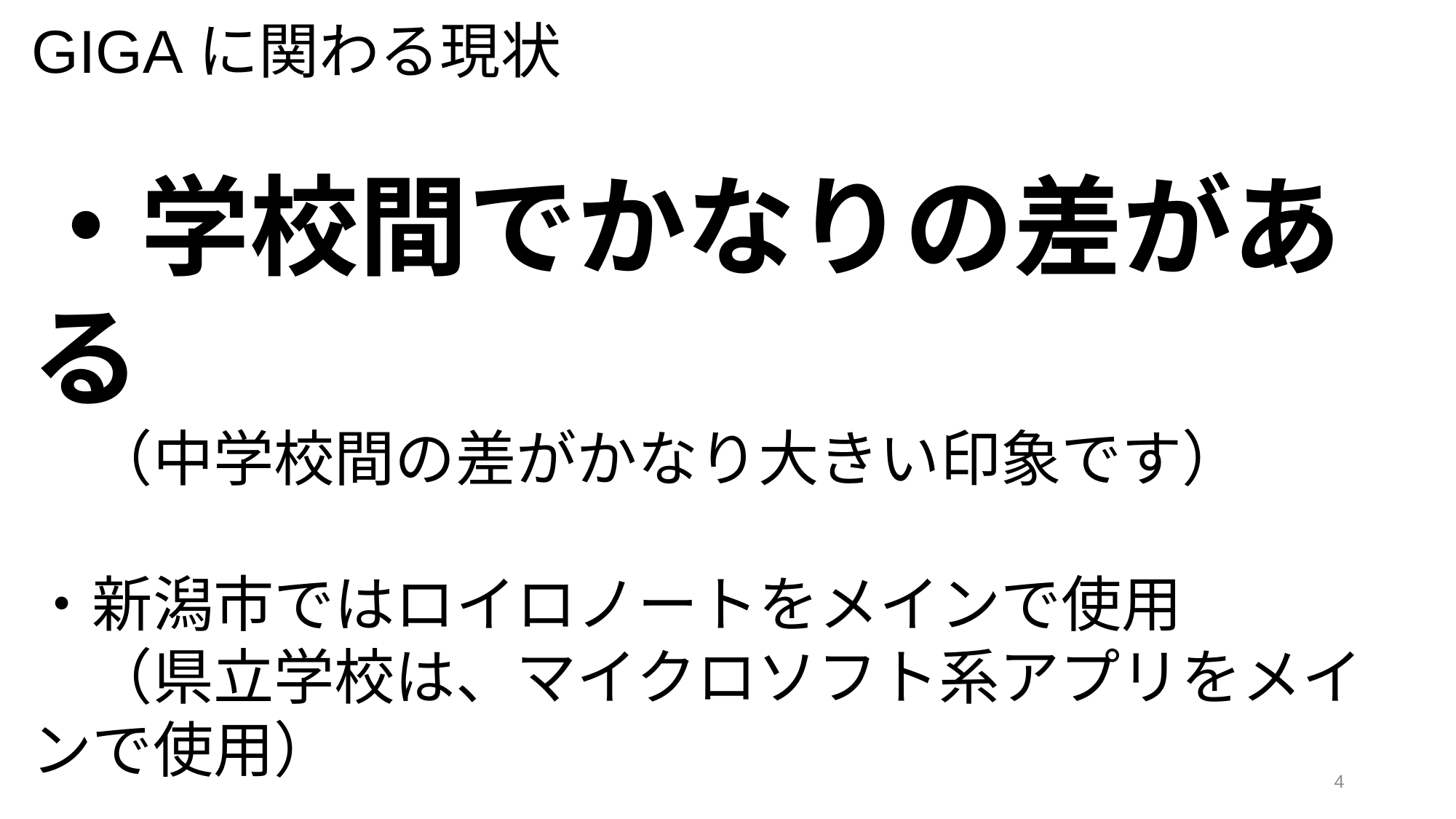

GIGAに関わる現状

・学校間でかなりの差がある
　（中学校間の差がかなり大きい印象です）

・新潟市ではロイロノートをメインで使用
　（県立学校は、マイクロソフト系アプリをメインで使用）

・キーボード入力はほとんどがローマ字入力
　（子どもによってはフリック入力や５０音図を使用）
4